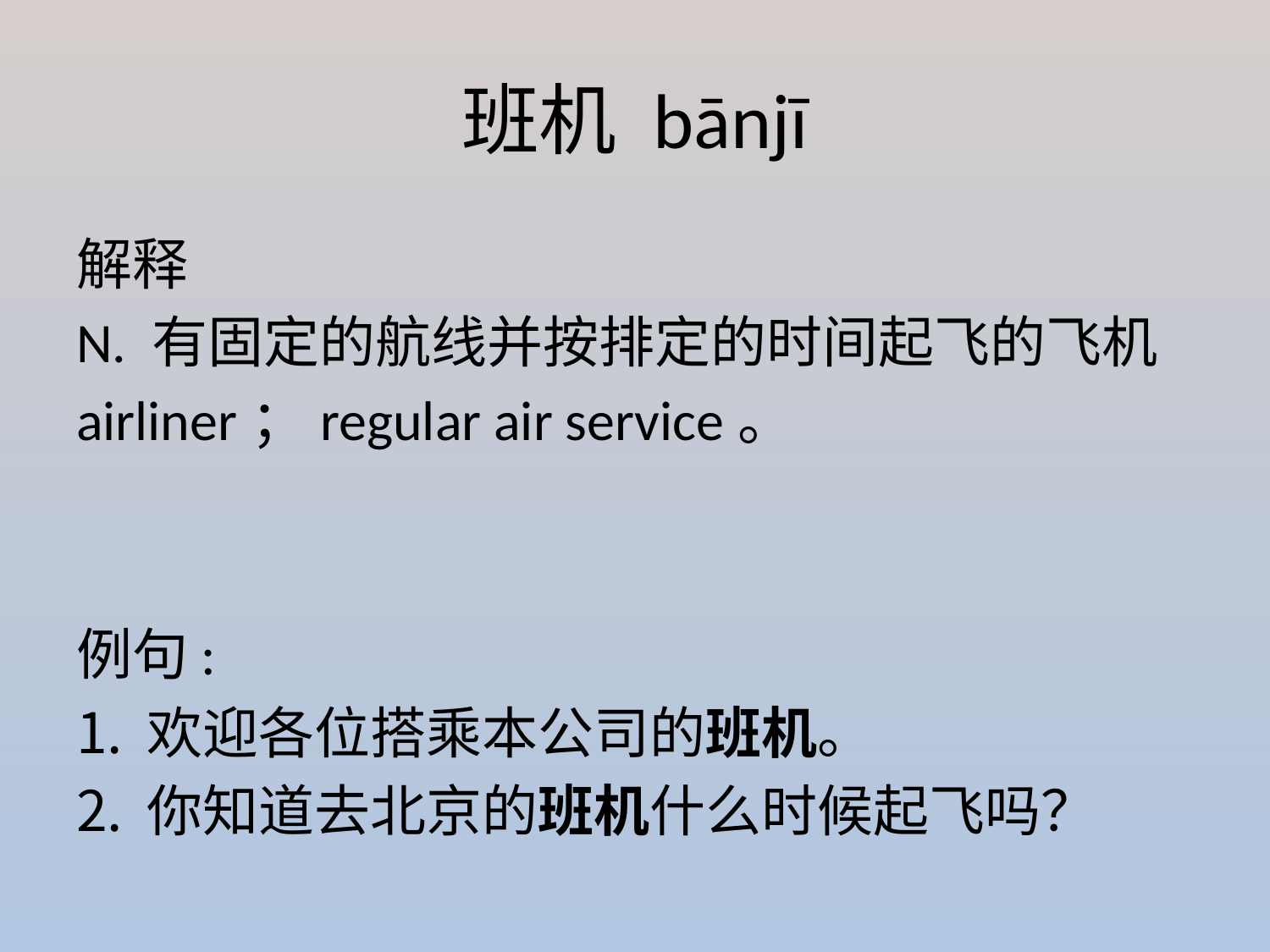

# 班机 bānjī
解释
N. 有固定的航线并按排定的时间起飞的飞机
airliner；regular air service。

例句:
欢迎各位搭乘本公司的班机。
你知道去北京的班机什么时候起飞吗？